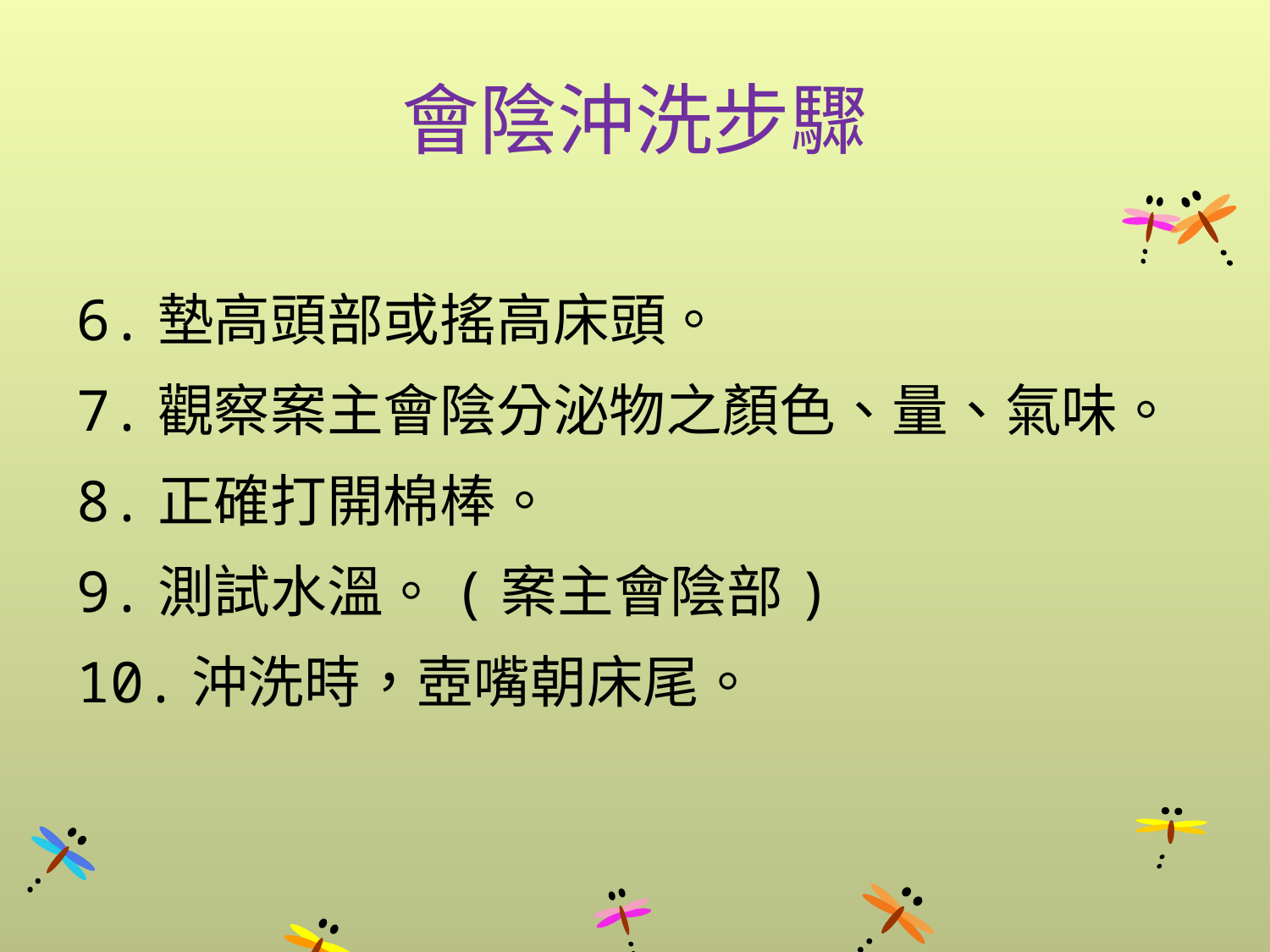

# 會陰沖洗步驟
6.墊高頭部或搖高床頭。
7.觀察案主會陰分泌物之顏色、量、氣味。
8.正確打開棉棒。
9.測試水溫。(案主會陰部)
10.沖洗時，壺嘴朝床尾。